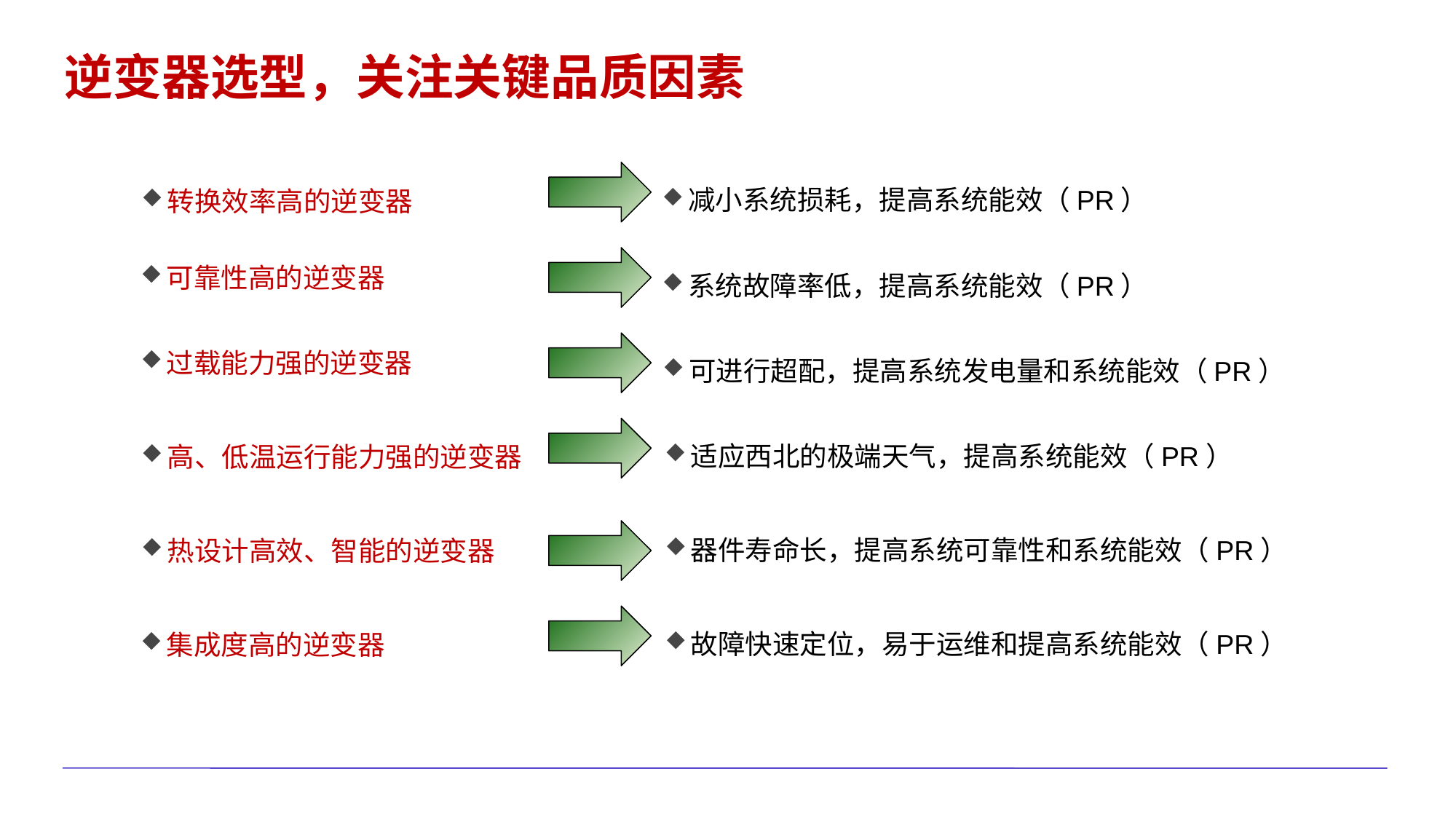

逆变器选型，关注关键品质因素
减小系统损耗，提高系统能效（PR）
转换效率高的逆变器

可靠性高的逆变器
系统故障率低，提高系统能效（PR）

过载能力强的逆变器
可进行超配，提高系统发电量和系统能效（PR）

适应西北的极端天气，提高系统能效（PR）
高、低温运行能力强的逆变器

器件寿命长，提高系统可靠性和系统能效（PR）
热设计高效、智能的逆变器

故障快速定位，易于运维和提高系统能效（PR）
集成度高的逆变器